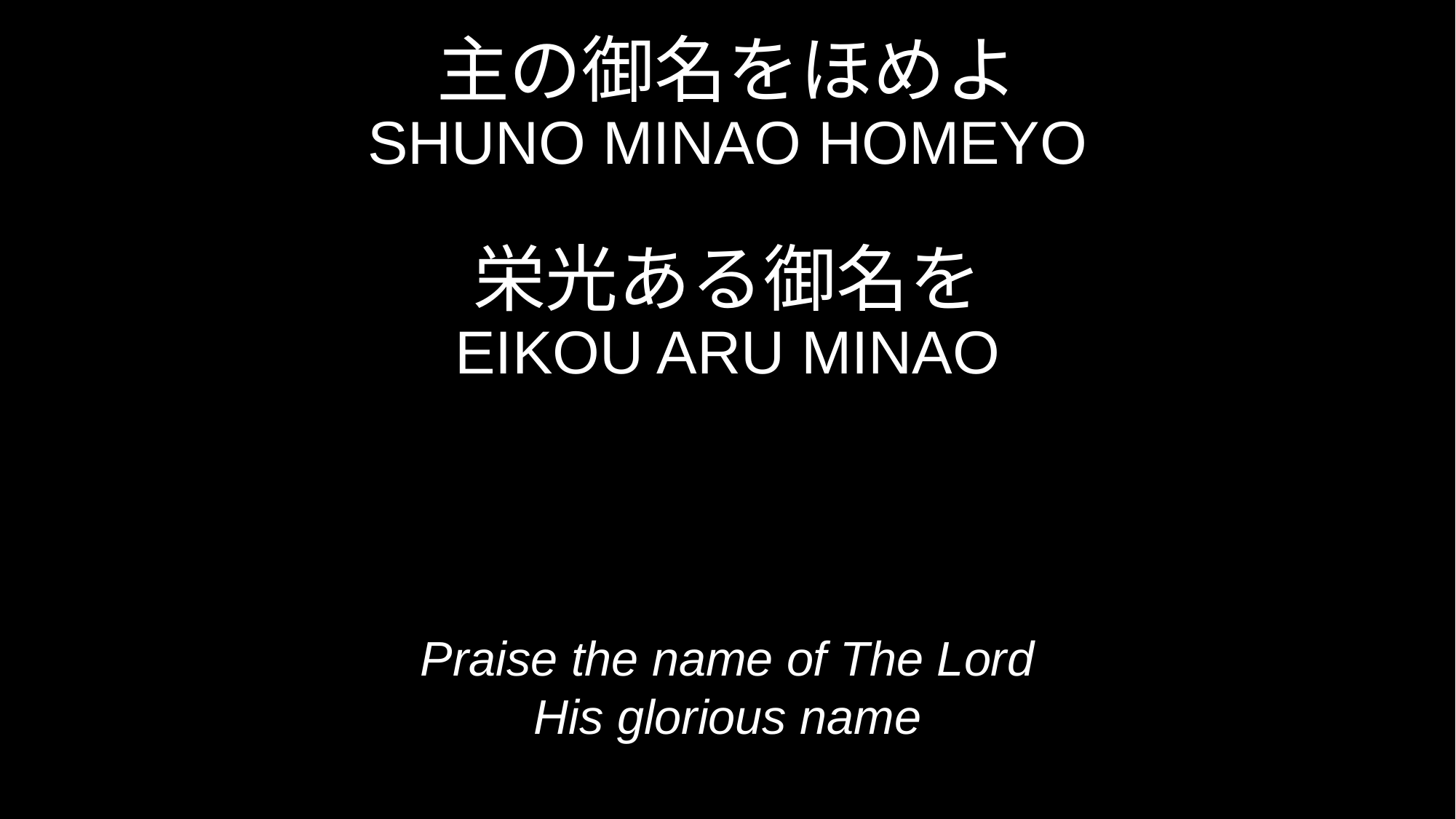

主の御名をほめよ
SHUNO MINAO HOMEYO

栄光ある御名を
EIKOU ARU MINAO
Praise the name of The Lord
His glorious name